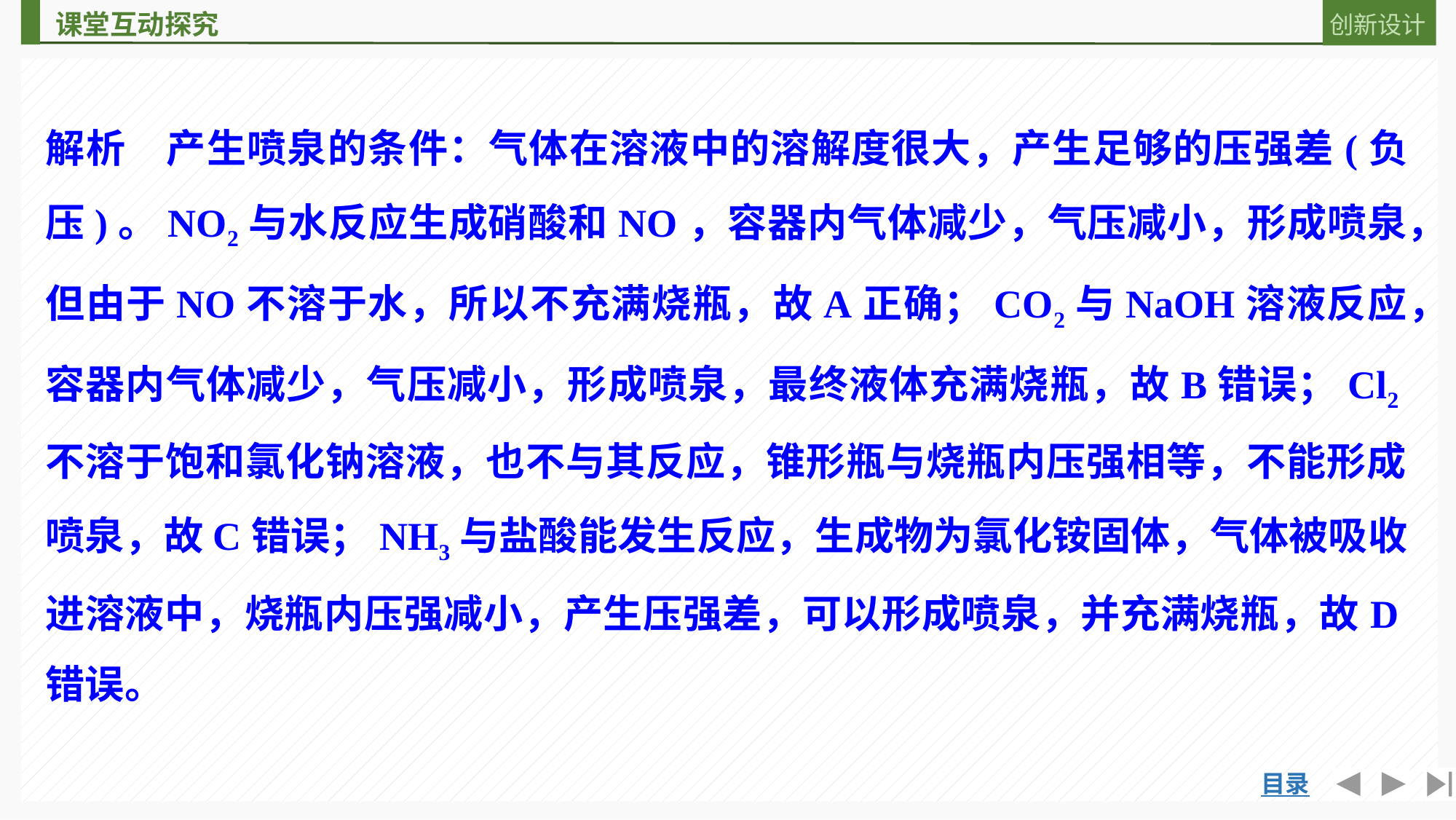

解析　产生喷泉的条件：气体在溶液中的溶解度很大，产生足够的压强差(负压)。NO2与水反应生成硝酸和NO，容器内气体减少，气压减小，形成喷泉，但由于NO不溶于水，所以不充满烧瓶，故A正确；CO2与NaOH溶液反应，容器内气体减少，气压减小，形成喷泉，最终液体充满烧瓶，故B错误；Cl2不溶于饱和氯化钠溶液，也不与其反应，锥形瓶与烧瓶内压强相等，不能形成喷泉，故C错误；NH3与盐酸能发生反应，生成物为氯化铵固体，气体被吸收进溶液中，烧瓶内压强减小，产生压强差，可以形成喷泉，并充满烧瓶，故D错误。